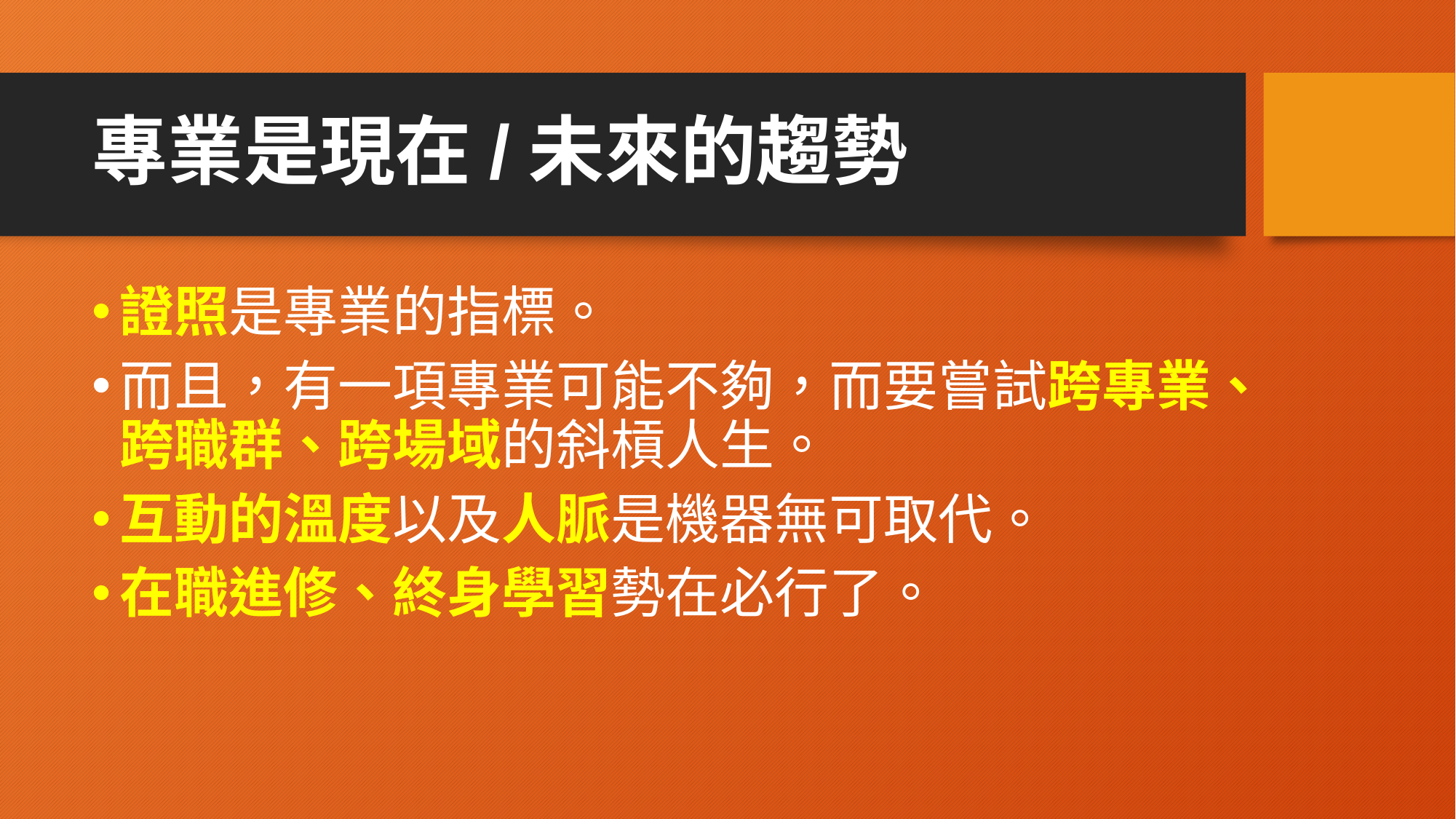

# 專業是現在/未來的趨勢
證照是專業的指標。
而且，有一項專業可能不夠，而要嘗試跨專業、跨職群、跨場域的斜槓人生。
互動的溫度以及人脈是機器無可取代。
在職進修、終身學習勢在必行了。